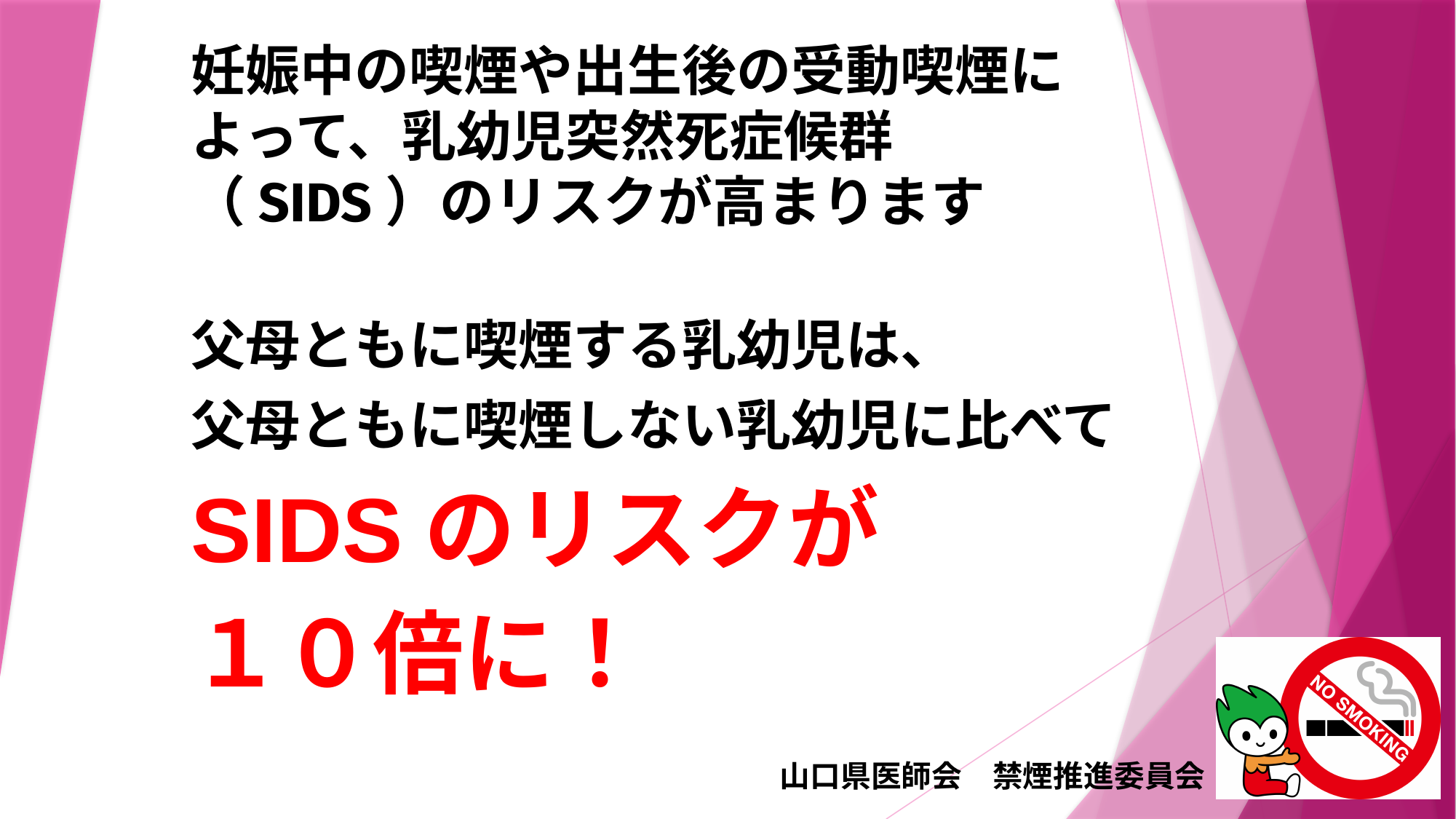

# 妊娠中の喫煙や出生後の受動喫煙によって、乳幼児突然死症候群（SIDS）のリスクが高まります
父母ともに喫煙する乳幼児は、
父母ともに喫煙しない乳幼児に比べて
SIDSのリスクが
１０倍に！